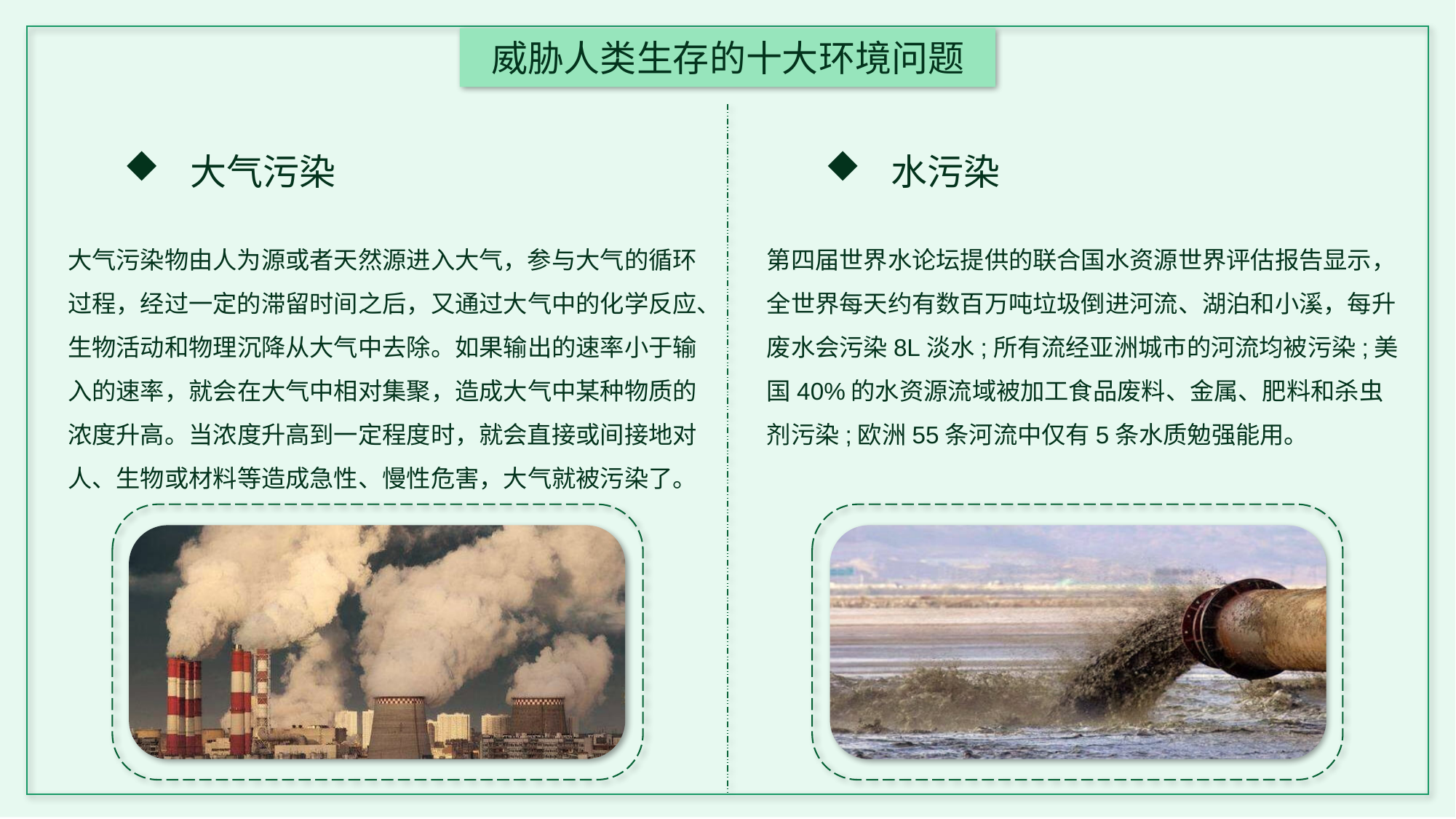

威胁人类生存的十大环境问题
  大气污染
  水污染
大气污染物由人为源或者天然源进入大气，参与大气的循环过程，经过一定的滞留时间之后，又通过大气中的化学反应、生物活动和物理沉降从大气中去除。如果输出的速率小于输入的速率，就会在大气中相对集聚，造成大气中某种物质的浓度升高。当浓度升高到一定程度时，就会直接或间接地对人、生物或材料等造成急性、慢性危害，大气就被污染了。
第四届世界水论坛提供的联合国水资源世界评估报告显示，全世界每天约有数百万吨垃圾倒进河流、湖泊和小溪，每升废水会污染8L淡水;所有流经亚洲城市的河流均被污染;美国40%的水资源流域被加工食品废料、金属、肥料和杀虫剂污染;欧洲55条河流中仅有5条水质勉强能用。